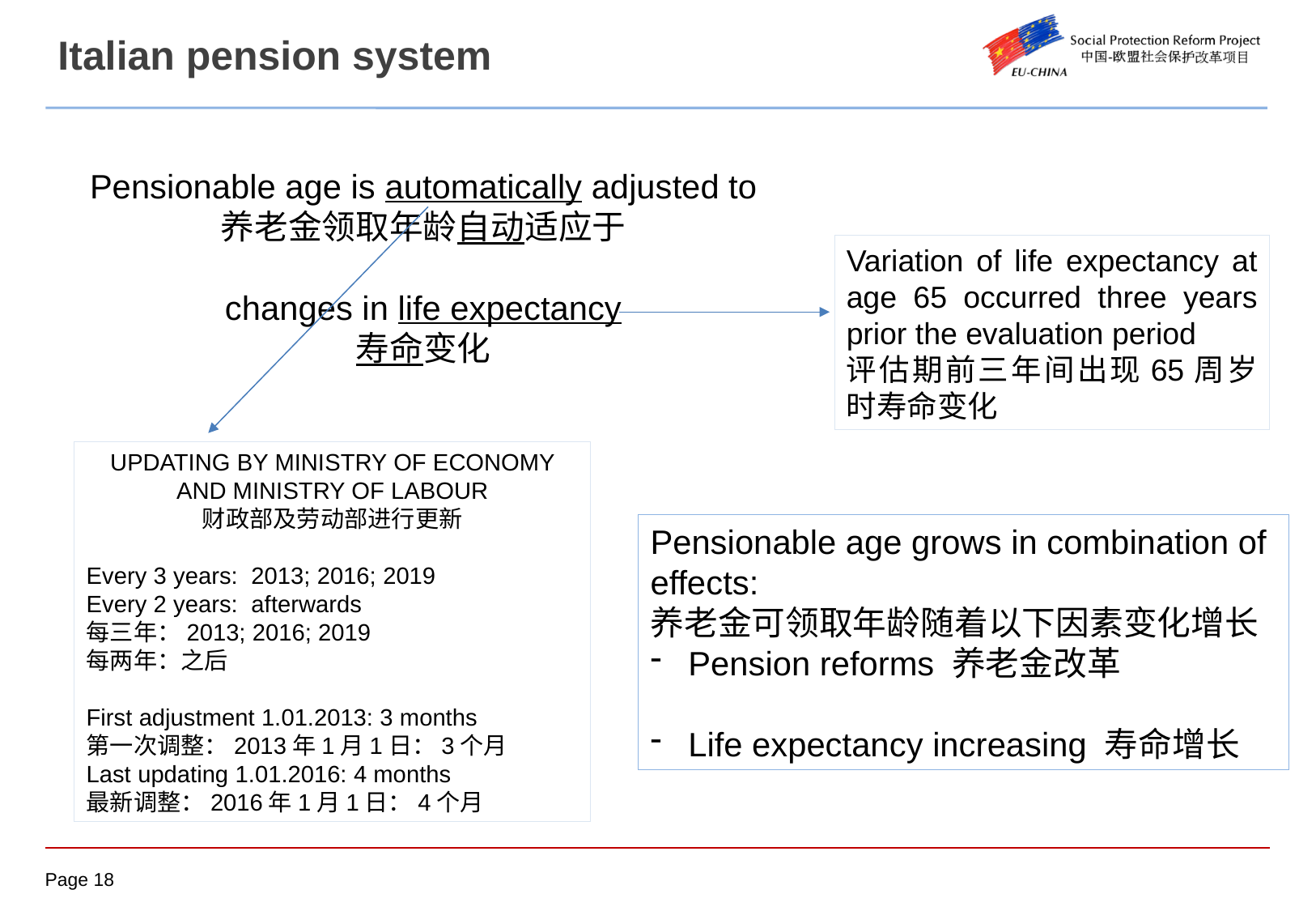

Italian pension system

Pensionable age is automatically adjusted to
养老金领取年龄自动适应于

changes in life expectancy
寿命变化
Variation of life expectancy at age 65 occurred three years prior the evaluation period
评估期前三年间出现65周岁时寿命变化
UPDATING BY MINISTRY OF ECONOMY AND MINISTRY OF LABOUR
财政部及劳动部进行更新

Every 3 years:  2013; 2016; 2019
Every 2 years:  afterwards
每三年：2013; 2016; 2019
每两年：之后

First adjustment 1.01.2013: 3 months
第一次调整：2013年1月1日：3个月
Last updating 1.01.2016: 4 months
最新调整：2016年1月1日：4个月
Pensionable age grows in combination of effects:
养老金可领取年龄随着以下因素变化增长
Pension reforms 养老金改革

Life expectancy increasing 寿命增长